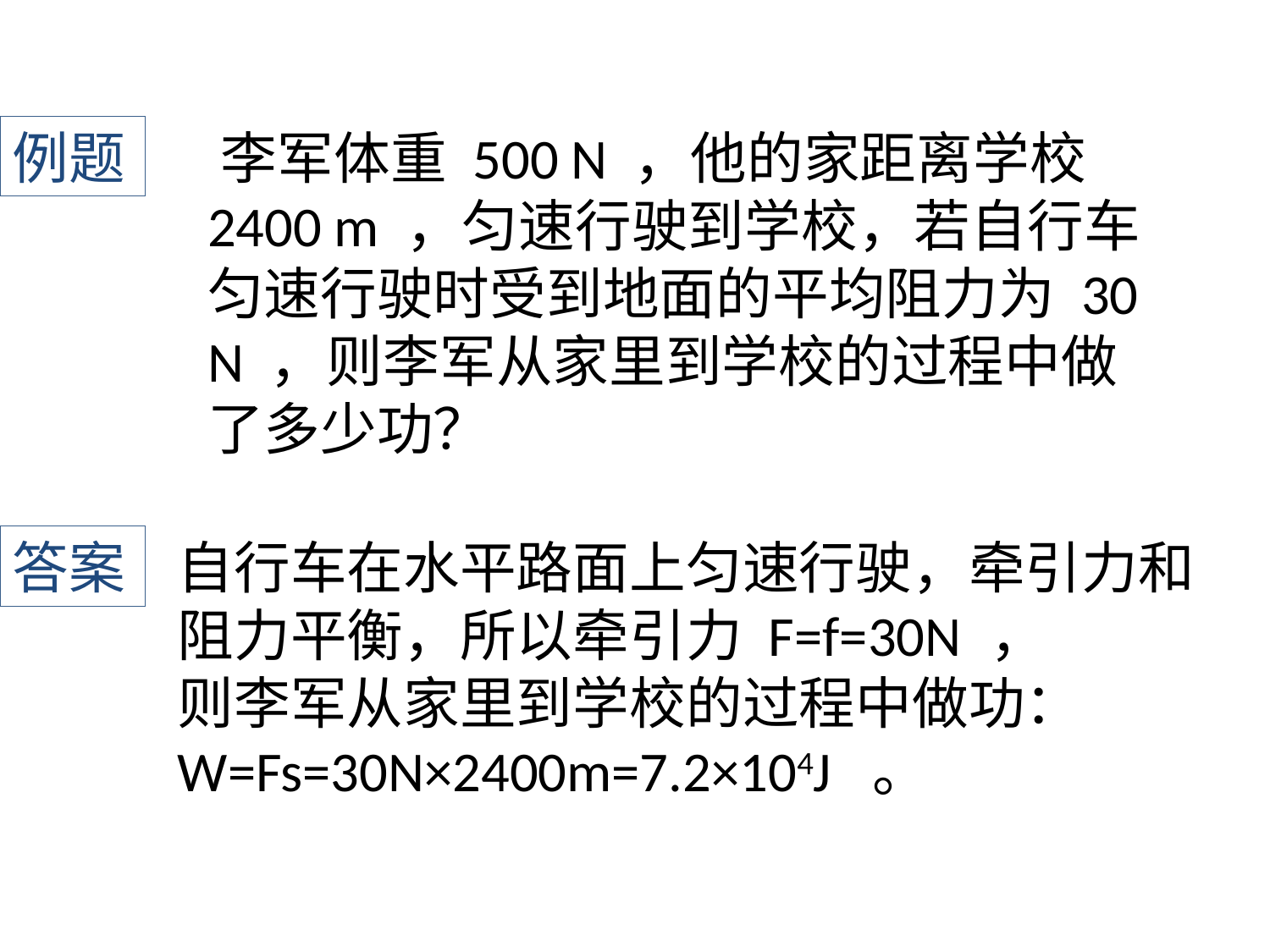

例题
﻿李军体重 500 N ，他的家距离学校 2400 m ，匀速行驶到学校，若自行车匀速行驶时受到地面的平均阻力为 30 N ，则李军从家里到学校的过程中做了多少功？
答案
自行车在水平路面上匀速行驶，牵引力和阻力平衡，所以牵引力 F=f=30N﻿﻿﻿﻿﻿﻿﻿﻿﻿﻿﻿﻿﻿﻿﻿﻿﻿﻿﻿﻿﻿﻿﻿﻿﻿﻿ ，
则李军从家里到学校的过程中做功：
W=Fs=30N×2400m=7.2×104J ﻿﻿﻿﻿﻿﻿﻿﻿﻿﻿﻿﻿﻿﻿﻿﻿﻿﻿﻿﻿﻿﻿﻿﻿ 。